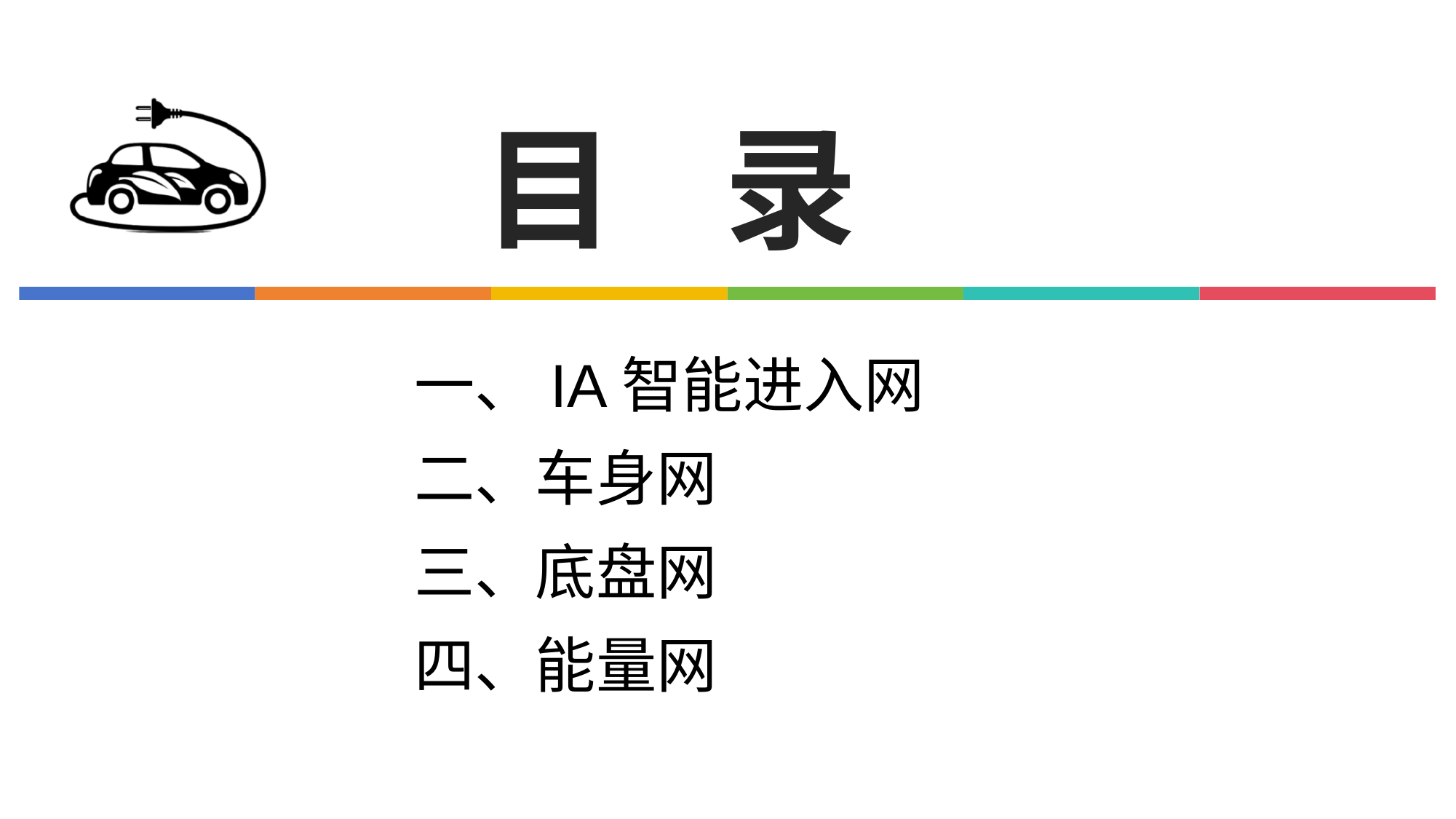

# 目   录
一、IA智能进入网
二、车身网
三、底盘网
四、能量网